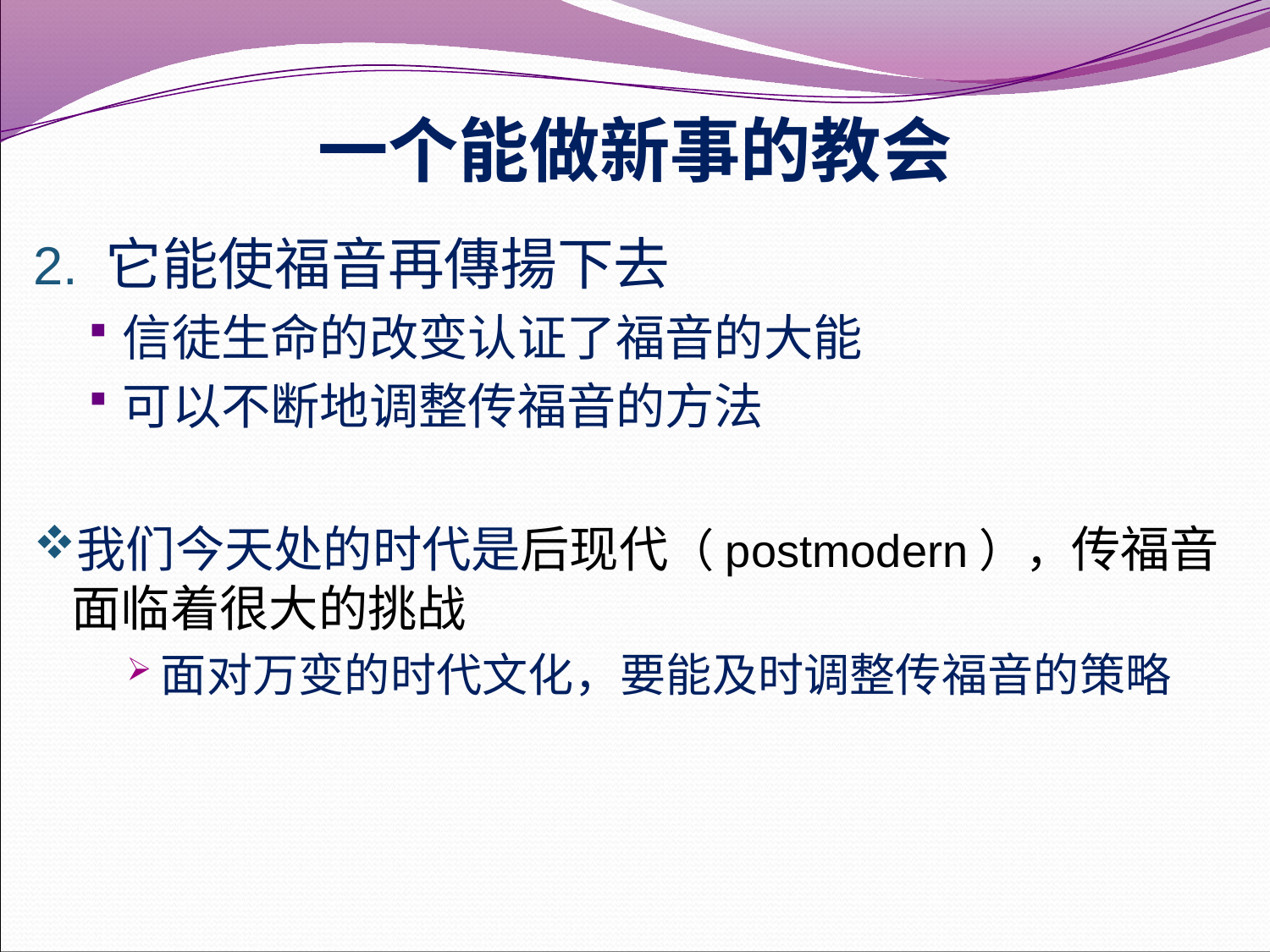

# 一个能做新事的教会
它能使福音再傳揚下去
信徒生命的改变认证了福音的大能
可以不断地调整传福音的方法

我们今天处的时代是后现代（postmodern），传福音面临着很大的挑战
面对万变的时代文化，要能及时调整传福音的策略